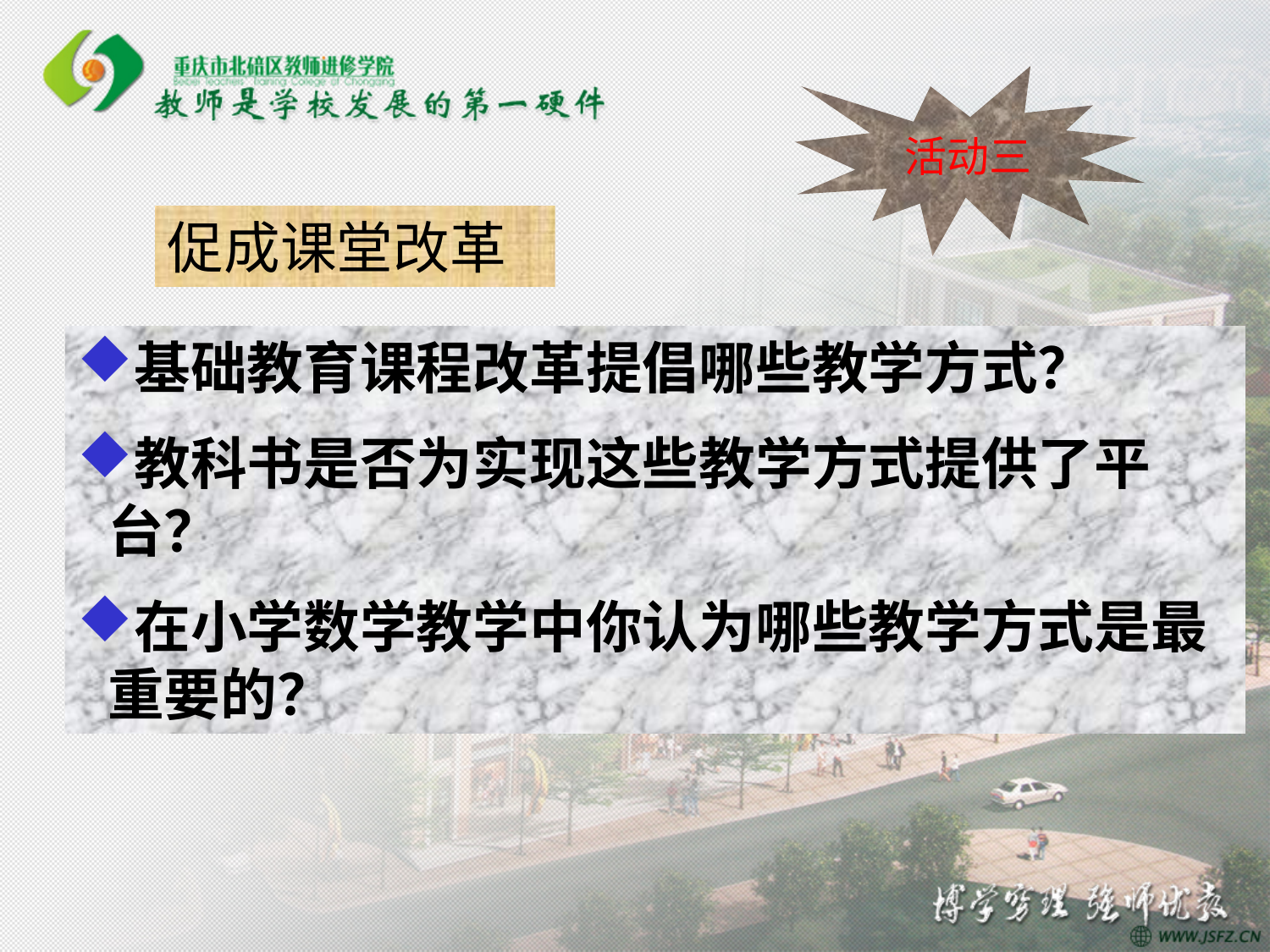

活动三
促成课堂改革
基础教育课程改革提倡哪些教学方式？
教科书是否为实现这些教学方式提供了平台？
在小学数学教学中你认为哪些教学方式是最重要的？